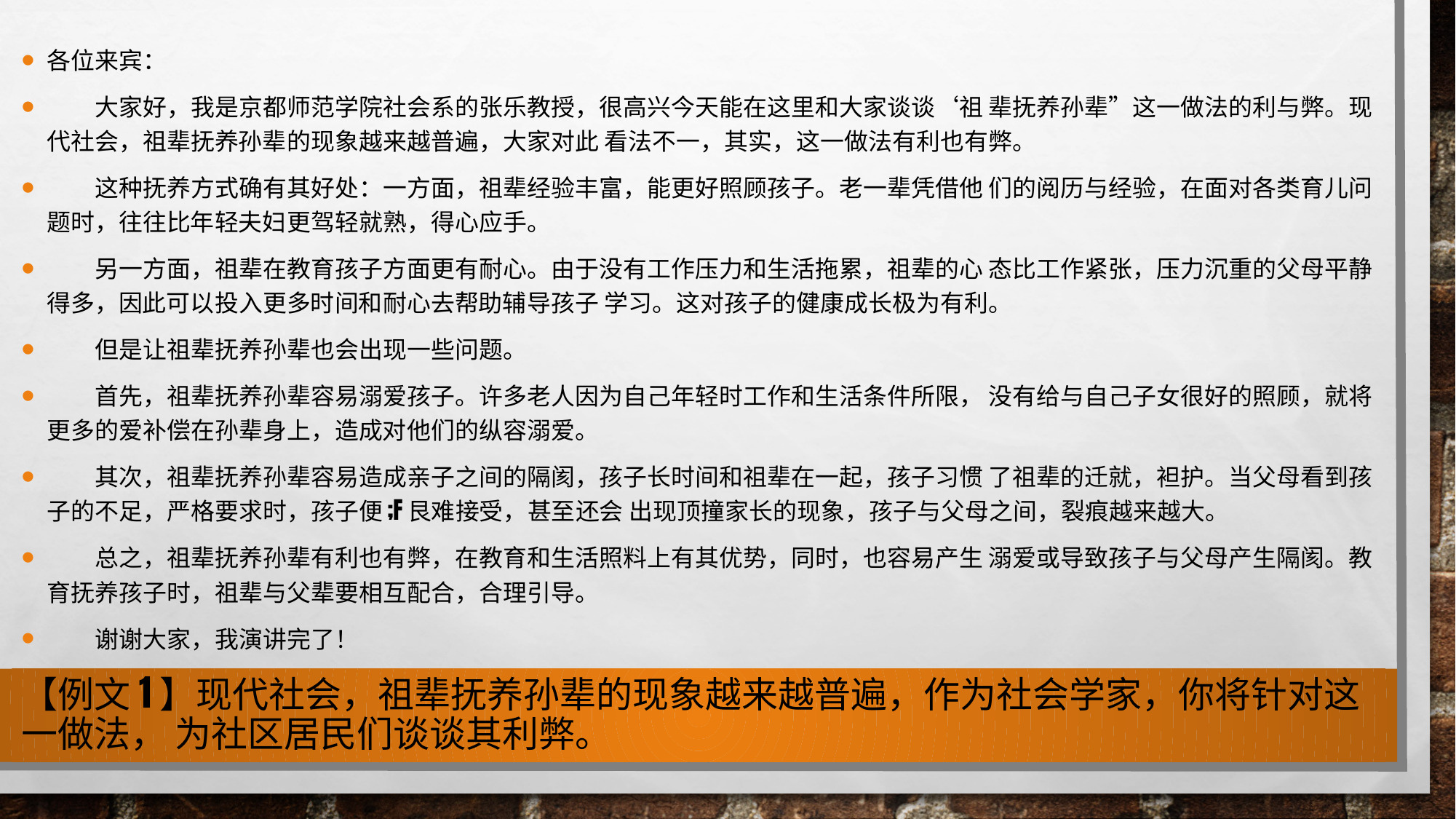

各位来宾：
        大家好，我是京都师范学院社会系的张乐教授，很高兴今天能在这里和大家谈谈‘祖 辈抚养孙辈”这一做法的利与弊。现代社会，祖辈抚养孙辈的现象越来越普遍，大家对此 看法不一，其实，这一做法有利也有弊。
        这种抚养方式确有其好处：一方面，祖辈经验丰富，能更好照顾孩子。老一辈凭借他 们的阅历与经验，在面对各类育儿问题时，往往比年轻夫妇更驾轻就熟，得心应手。
        另一方面，祖辈在教育孩子方面更有耐心。由于没有工作压力和生活拖累，祖辈的心 态比工作紧张，压力沉重的父母平静得多，因此可以投入更多时间和耐心去帮助辅导孩子 学习。这对孩子的健康成长极为有利。
        但是让祖辈抚养孙辈也会出现一些问题。
        首先，祖辈抚养孙辈容易溺爱孩子。许多老人因为自己年轻时工作和生活条件所限， 没有给与自己子女很好的照顾，就将更多的爱补偿在孙辈身上，造成对他们的纵容溺爱。
        其次，祖辈抚养孙辈容易造成亲子之间的隔阂，孩子长时间和祖辈在一起，孩子习惯 了祖辈的迁就，袒护。当父母看到孩子的不足，严格要求时，孩子便;f艮难接受，甚至还会 出现顶撞家长的现象，孩子与父母之间，裂痕越来越大。
        总之，祖辈抚养孙辈有利也有弊，在教育和生活照料上有其优势，同时，也容易产生 溺爱或导致孩子与父母产生隔阂。教育抚养孩子时，祖辈与父辈要相互配合，合理引导。
        谢谢大家，我演讲完了！

# 【例文1】现代社会，祖辈抚养孙辈的现象越来越普遍，作为社会学家，你将针对这一做法， 为社区居民们谈谈其利弊。